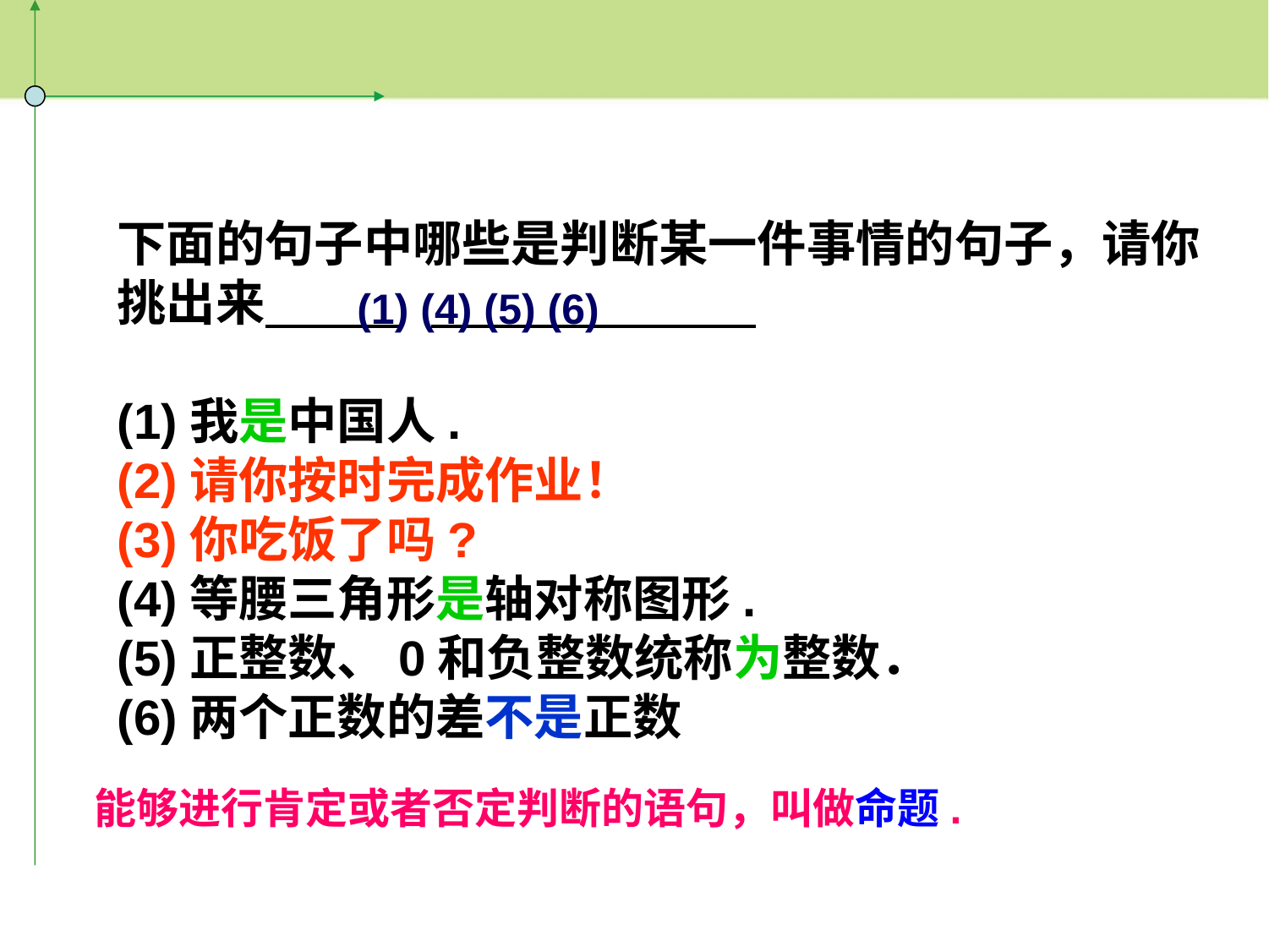

下面的句子中哪些是判断某一件事情的句子，请你挑出来

(1)我是中国人.
(2)请你按时完成作业！
(3)你吃饭了吗?
(4)等腰三角形是轴对称图形.
(5)正整数、0和负整数统称为整数．
(6)两个正数的差不是正数

(1) (4) (5) (6)
能够进行肯定或者否定判断的语句，叫做命题.